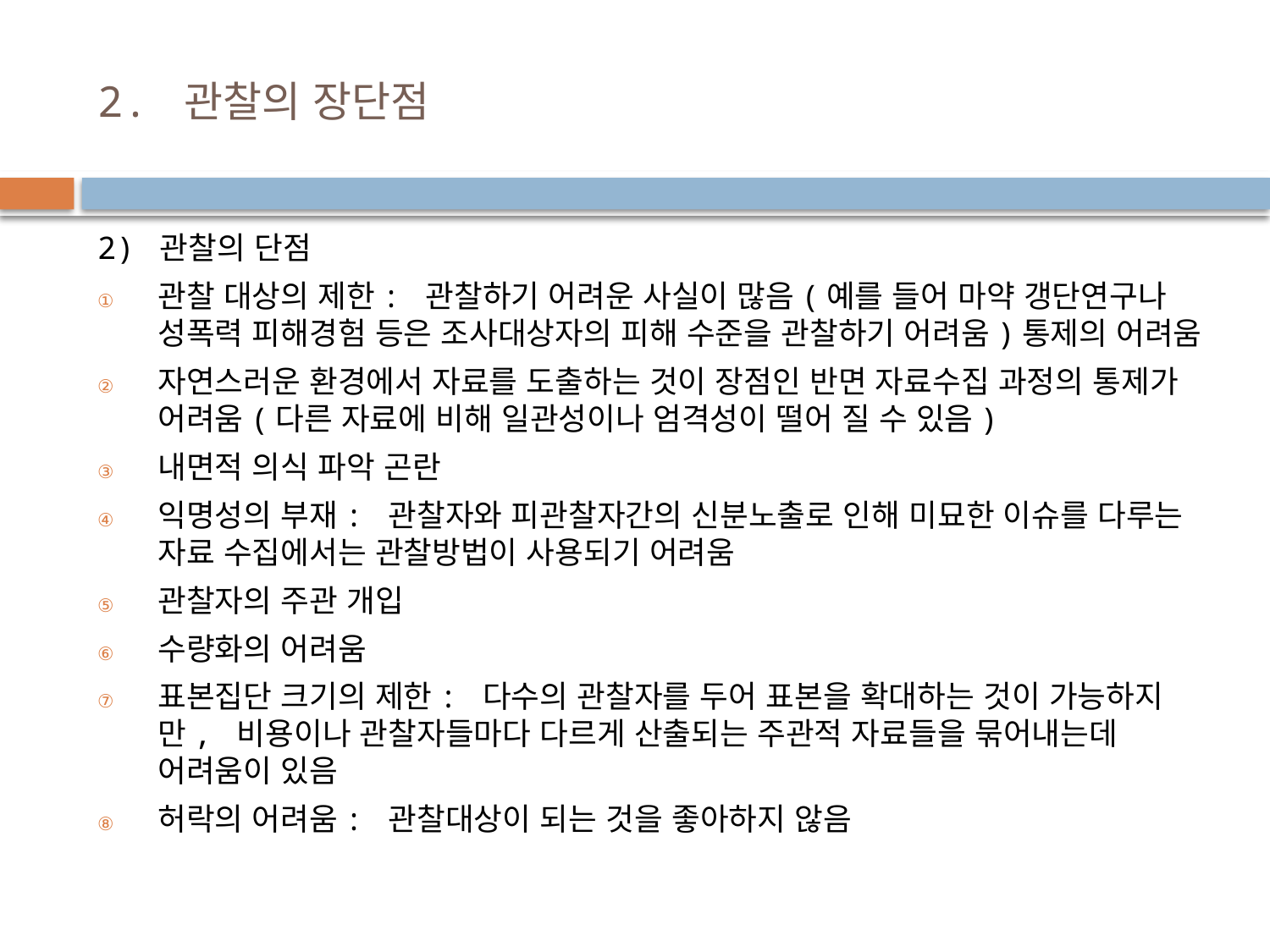

# 2. 관찰의 장단점
2) 관찰의 단점
관찰 대상의 제한: 관찰하기 어려운 사실이 많음(예를 들어 마약 갱단연구나 성폭력 피해경험 등은 조사대상자의 피해 수준을 관찰하기 어려움)통제의 어려움
자연스러운 환경에서 자료를 도출하는 것이 장점인 반면 자료수집 과정의 통제가 어려움(다른 자료에 비해 일관성이나 엄격성이 떨어 질 수 있음)
내면적 의식 파악 곤란
익명성의 부재: 관찰자와 피관찰자간의 신분노출로 인해 미묘한 이슈를 다루는 자료 수집에서는 관찰방법이 사용되기 어려움
관찰자의 주관 개입
수량화의 어려움
표본집단 크기의 제한: 다수의 관찰자를 두어 표본을 확대하는 것이 가능하지만, 비용이나 관찰자들마다 다르게 산출되는 주관적 자료들을 묶어내는데 어려움이 있음
허락의 어려움: 관찰대상이 되는 것을 좋아하지 않음